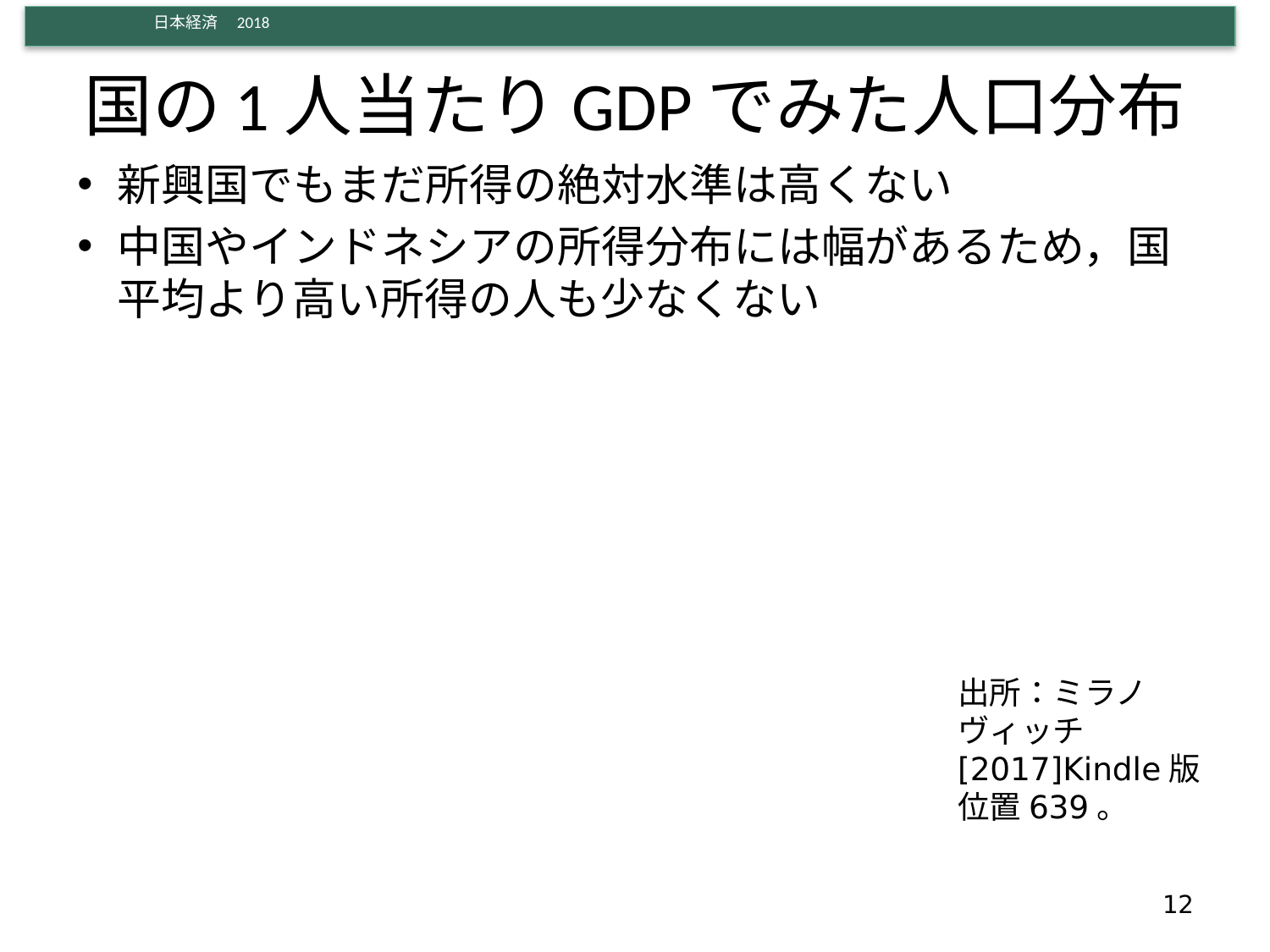

# 国の1人当たりGDPでみた人口分布
新興国でもまだ所得の絶対水準は高くない
中国やインドネシアの所得分布には幅があるため，国平均より高い所得の人も少なくない
出所：ミラノヴィッチ[2017]Kindle版位置639。
12